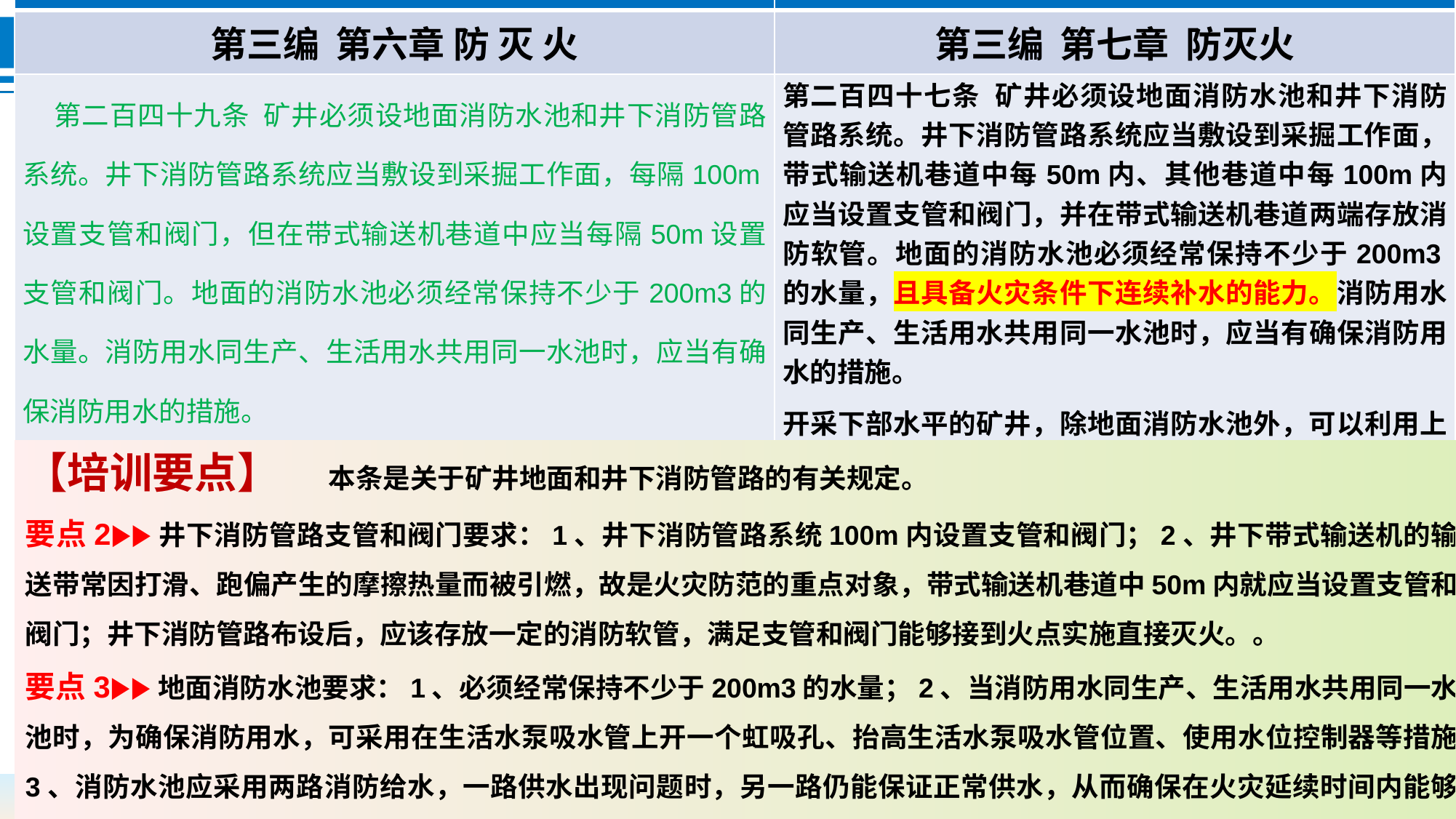

| 《煤矿安全规程》（2022版） | 《煤矿安全规程》（2025版） |
| --- | --- |
| 第三编 第六章 防 灭 火 | 第三编 第七章 防灭火 |
| 第二百四十九条 矿井必须设地面消防水池和井下消防管路系统。井下消防管路系统应当敷设到采掘工作面，每隔100m设置支管和阀门，但在带式输送机巷道中应当每隔50m设置支管和阀门。地面的消防水池必须经常保持不少于200m3的水量。消防用水同生产、生活用水共用同一水池时，应当有确保消防用水的措施。 开采下部水平的矿井，除地面消防水池外，可以利用上部水平或者生产水平的水仓作为消防水池。 | 第二百四十七条 矿井必须设地面消防水池和井下消防管路系统。井下消防管路系统应当敷设到采掘工作面，带式输送机巷道中每50m内、其他巷道中每100m内应当设置支管和阀门，并在带式输送机巷道两端存放消防软管。地面的消防水池必须经常保持不少于200m3的水量，且具备火灾条件下连续补水的能力。消防用水同生产、生活用水共用同一水池时，应当有确保消防用水的措施。 开采下部水平的矿井，除地面消防水池外，可以利用上部水平或者生产水平的水仓作为消防水池。 |
【培训要点】      本条是关于矿井地面和井下消防管路的有关规定。
要点2▶▶井下消防管路支管和阀门要求：1、井下消防管路系统100m内设置支管和阀门；2、井下带式输送机的输送带常因打滑、跑偏产生的摩擦热量而被引燃，故是火灾防范的重点对象，带式输送机巷道中50m内就应当设置支管和阀门；井下消防管路布设后，应该存放一定的消防软管，满足支管和阀门能够接到火点实施直接灭火。。
要点3▶▶地面消防水池要求：1、必须经常保持不少于200m3的水量；2、当消防用水同生产、生活用水共用同一水池时，为确保消防用水，可采用在生活水泵吸水管上开一个虹吸孔、抬高生活水泵吸水管位置、使用水位控制器等措施；3、消防水池应采用两路消防给水，一路供水出现问题时，另一路仍能保证正常供水，从而确保在火灾延续时间内能够持续为消防水池补水，满足灭火需求。